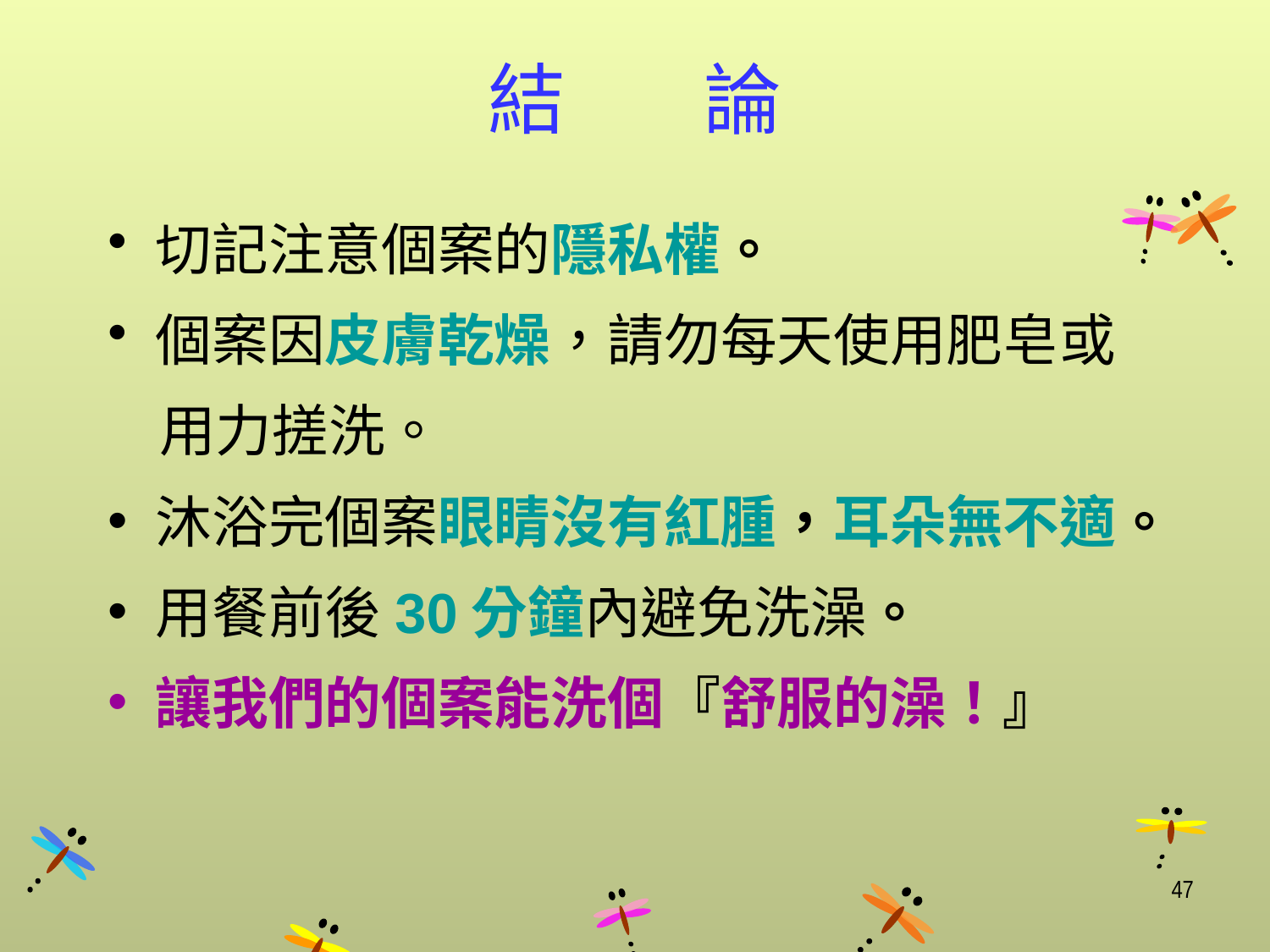

# 結        論
切記注意個案的隱私權。
個案因皮膚乾燥，請勿每天使用肥皂或
   用力搓洗。
沐浴完個案眼睛沒有紅腫，耳朵無不適。
用餐前後30分鐘內避免洗澡。
讓我們的個案能洗個『舒服的澡！』
47